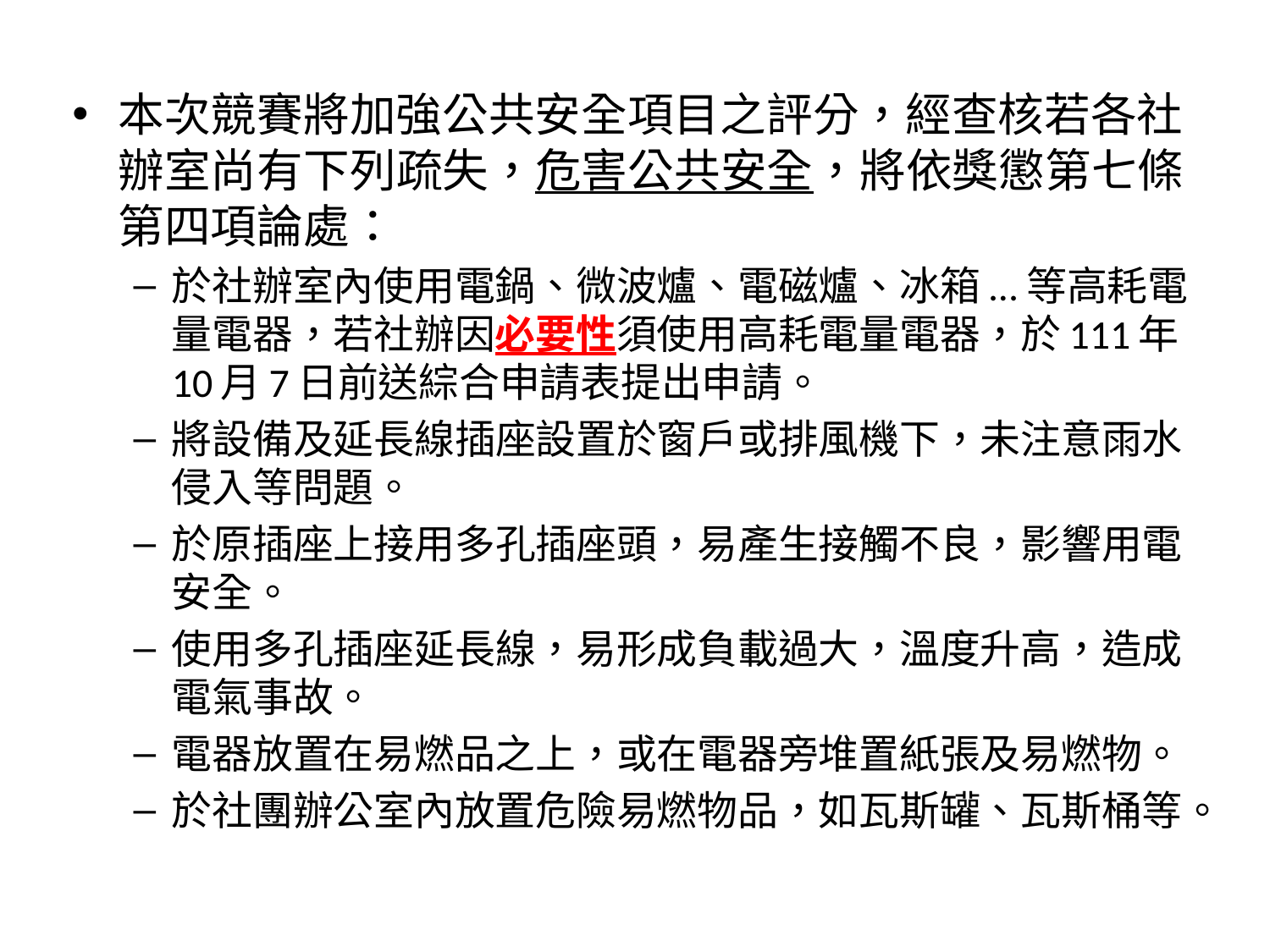

本次競賽將加強公共安全項目之評分，經查核若各社辦室尚有下列疏失，危害公共安全，將依獎懲第七條第四項論處：
於社辦室內使用電鍋、微波爐、電磁爐、冰箱...等高耗電量電器，若社辦因必要性須使用高耗電量電器，於111年10月7日前送綜合申請表提出申請。
將設備及延長線插座設置於窗戶或排風機下，未注意雨水侵入等問題。
於原插座上接用多孔插座頭，易產生接觸不良，影響用電安全。
使用多孔插座延長線，易形成負載過大，溫度升高，造成電氣事故。
電器放置在易燃品之上，或在電器旁堆置紙張及易燃物。
於社團辦公室內放置危險易燃物品，如瓦斯罐、瓦斯桶等。